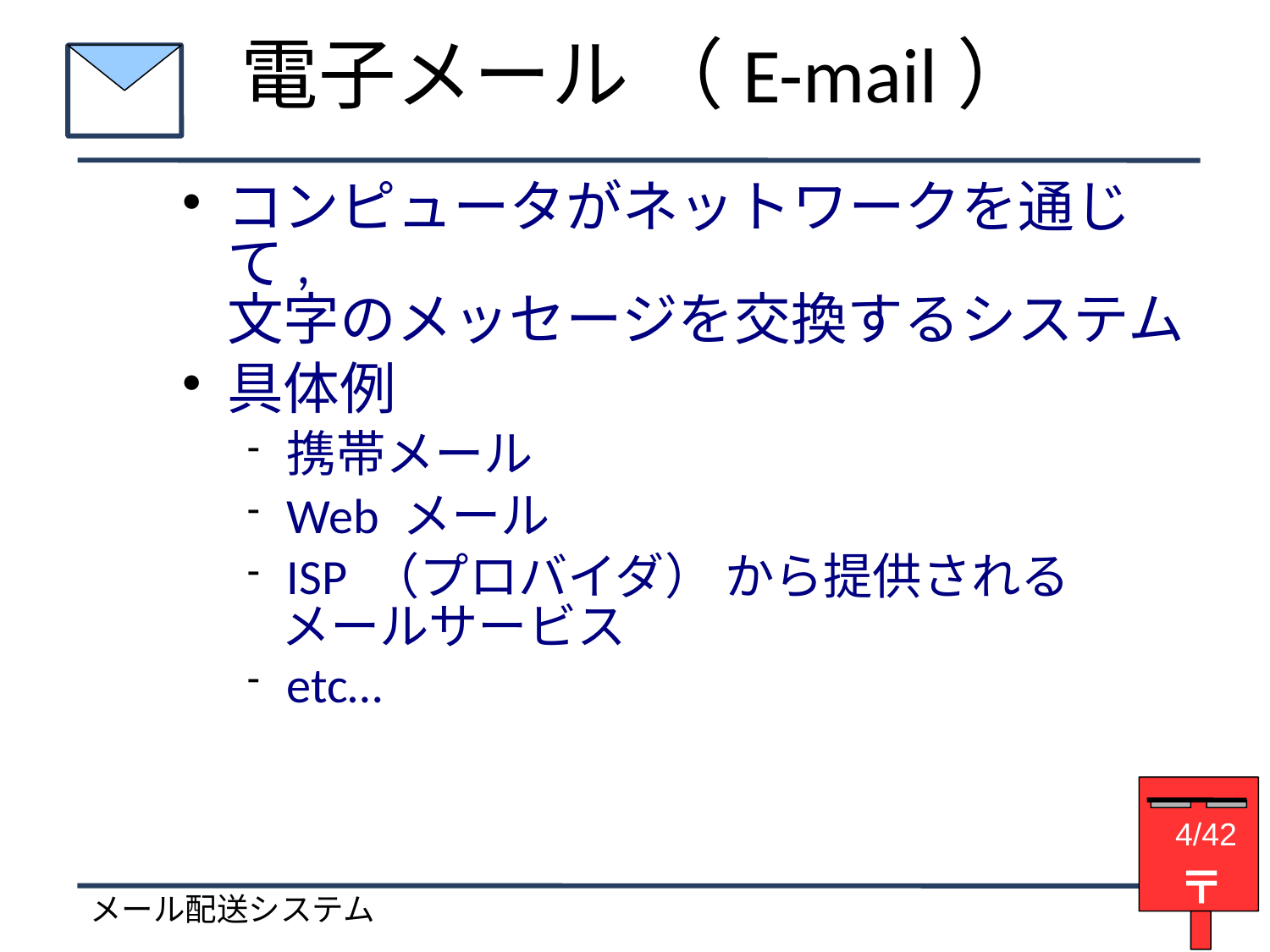

電子メール （E-mail）
コンピュータがネットワークを通じて,
文字のメッセージを交換するシステム
具体例
携帯メール
Web メール
ISP （プロバイダ） から提供される
  メールサービス
etc…